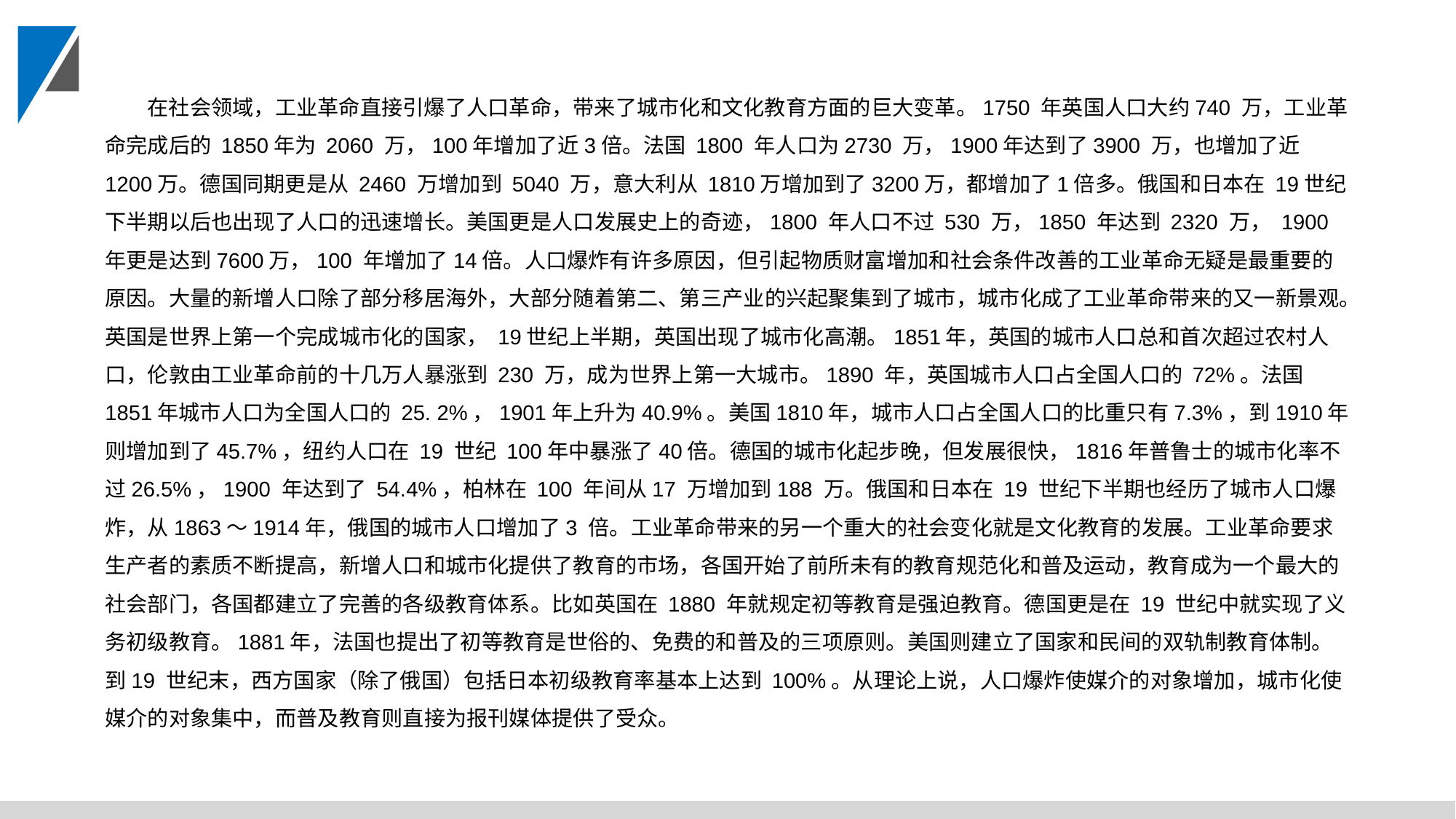

在社会领域，工业革命直接引爆了人口革命，带来了城市化和文化教育方面的巨大变革。1750 年英国人口大约740 万，工业革命完成后的 1850年为 2060 万，100年增加了近3倍。法国 1800 年人口为2730 万，1900年达到了3900 万，也增加了近 1200万。德国同期更是从 2460 万增加到 5040 万，意大利从 1810万增加到了3200万，都增加了1倍多。俄国和日本在 19世纪下半期以后也出现了人口的迅速增长。美国更是人口发展史上的奇迹，1800 年人口不过 530 万，1850 年达到 2320 万， 1900年更是达到7600万，100 年增加了14倍。人口爆炸有许多原因，但引起物质财富增加和社会条件改善的工业革命无疑是最重要的原因。大量的新增人口除了部分移居海外，大部分随着第二、第三产业的兴起聚集到了城市，城市化成了工业革命带来的又一新景观。英国是世界上第一个完成城市化的国家， 19世纪上半期，英国出现了城市化高潮。1851年，英国的城市人口总和首次超过农村人口，伦敦由工业革命前的十几万人暴涨到 230 万，成为世界上第一大城市。1890 年，英国城市人口占全国人口的 72%。法国1851年城市人口为全国人口的 25. 2%，1901年上升为40.9%。美国1810年，城市人口占全国人口的比重只有7.3%，到1910年则增加到了45.7%，纽约人口在 19 世纪 100年中暴涨了40倍。德国的城市化起步晚，但发展很快，1816年普鲁士的城市化率不过26.5%，1900 年达到了 54.4%，柏林在 100 年间从17 万增加到188 万。俄国和日本在 19 世纪下半期也经历了城市人口爆炸，从1863～1914年，俄国的城市人口增加了3 倍。工业革命带来的另一个重大的社会变化就是文化教育的发展。工业革命要求生产者的素质不断提高，新增人口和城市化提供了教育的市场，各国开始了前所未有的教育规范化和普及运动，教育成为一个最大的社会部门，各国都建立了完善的各级教育体系。比如英国在 1880 年就规定初等教育是强迫教育。德国更是在 19 世纪中就实现了义务初级教育。1881年，法国也提出了初等教育是世俗的、免费的和普及的三项原则。美国则建立了国家和民间的双轨制教育体制。到19 世纪末，西方国家（除了俄国）包括日本初级教育率基本上达到 100%。从理论上说，人口爆炸使媒介的对象增加，城市化使媒介的对象集中，而普及教育则直接为报刊媒体提供了受众。